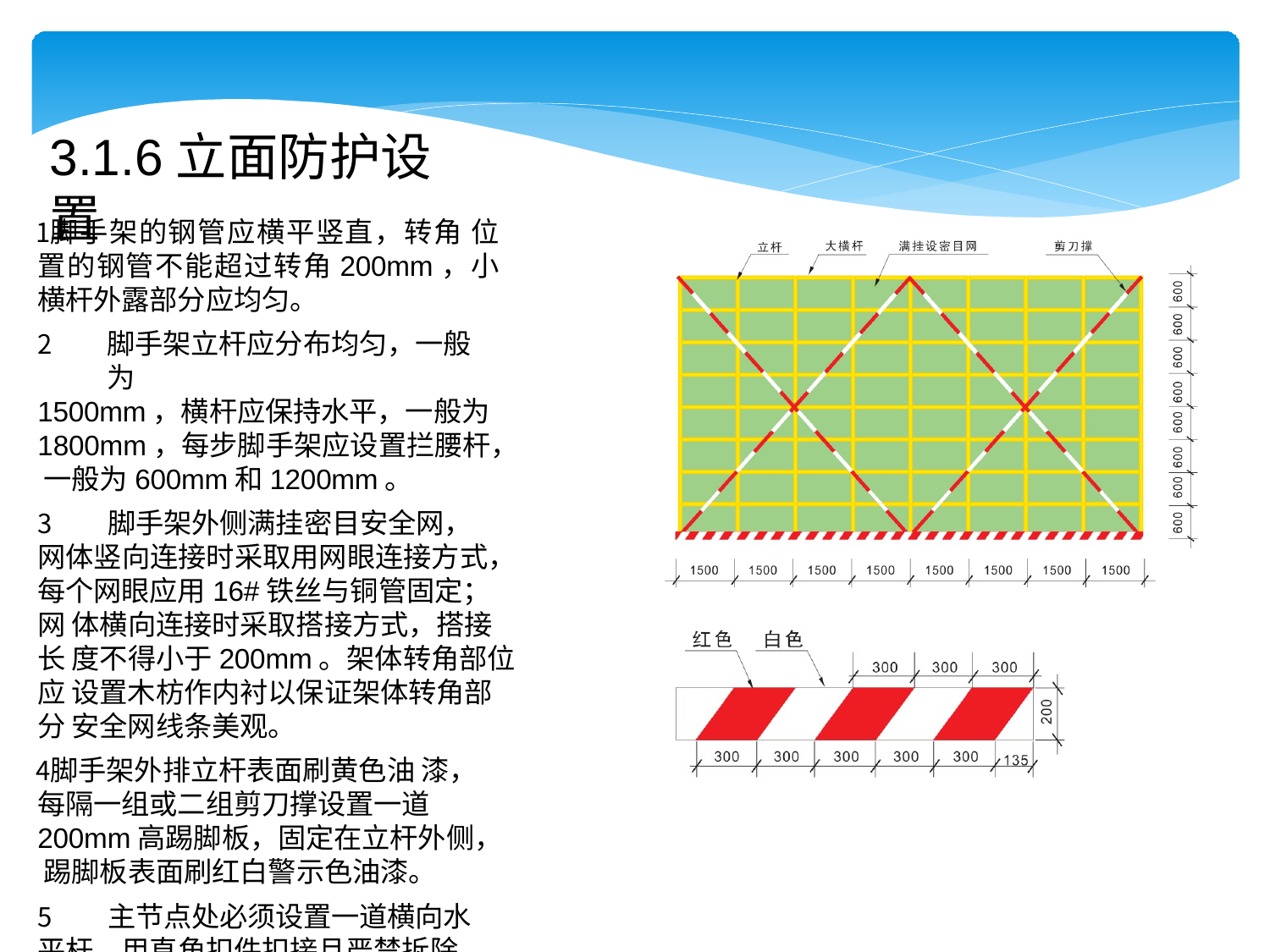

# 3.1.6立面防护设置
脚手架的钢管应横平竖直，转角 位置的钢管不能超过转角200mm，小 横杆外露部分应均匀。
脚手架立杆应分布均匀，一般为
1500mm，横杆应保持水平，一般为
1800mm，每步脚手架应设置拦腰杆， 一般为600mm和1200mm。
脚手架外侧满挂密目安全网，
网体竖向连接时采取用网眼连接方式， 每个网眼应用16#铁丝与铜管固定；网 体横向连接时采取搭接方式，搭接长 度不得小于200mm。架体转角部位应 设置木枋作内衬以保证架体转角部分 安全网线条美观。
脚手架外排立杆表面刷黄色油 漆，每隔一组或二组剪刀撑设置一道 200mm高踢脚板，固定在立杆外侧， 踢脚板表面刷红白警示色油漆。
主节点处必须设置一道横向水
平杆，用直角扣件扣接且严禁拆除。